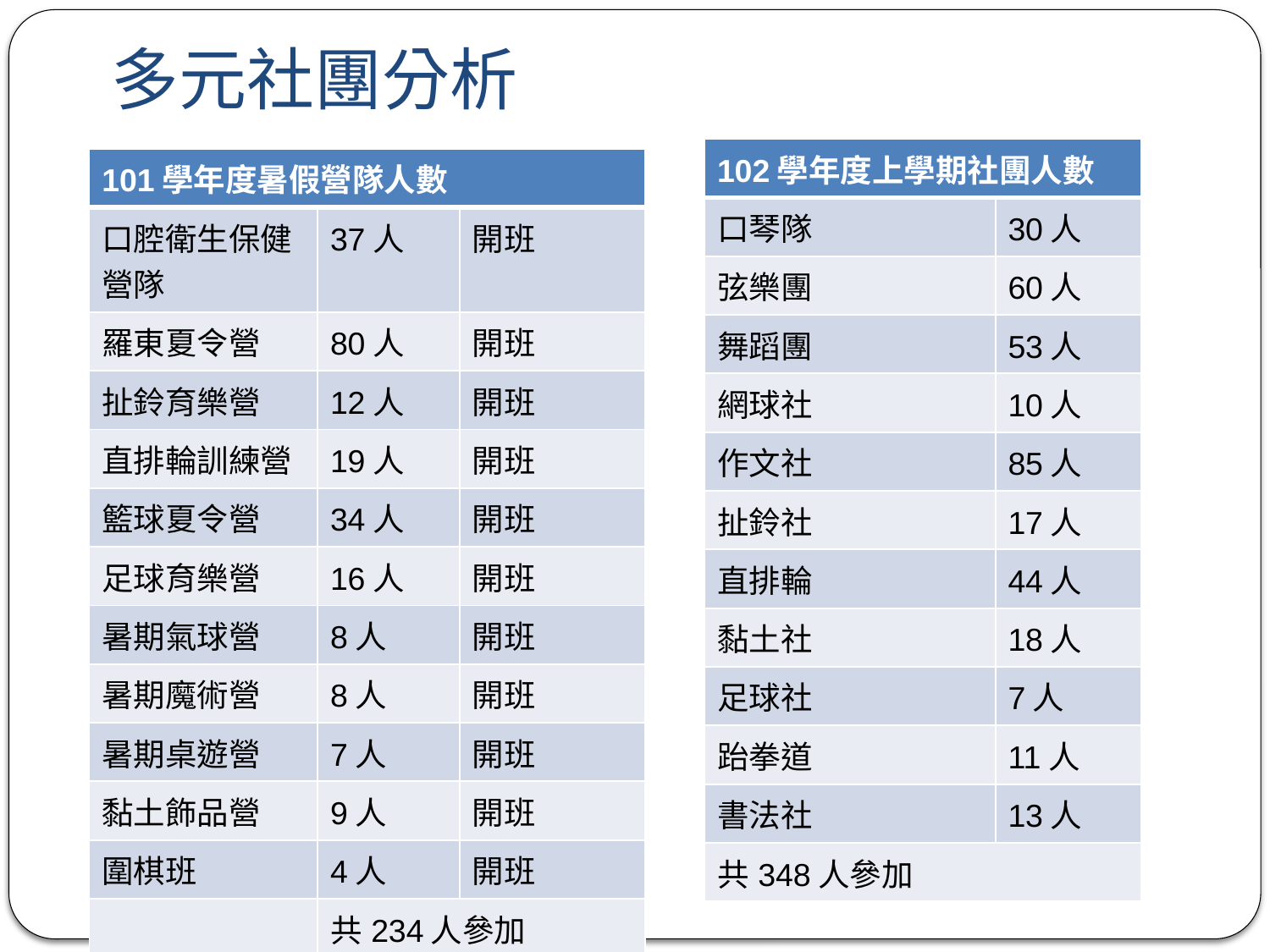

# 多元社團分析
| 102學年度上學期社團人數 |  |
| --- | --- |
| 口琴隊 | 30人 |
| 弦樂團 | 60人 |
| 舞蹈團 | 53人 |
| 網球社 | 10人 |
| 作文社 | 85人 |
| 扯鈴社 | 17人 |
| 直排輪 | 44人 |
| 黏土社 | 18人 |
| 足球社 | 7人 |
| 跆拳道 | 11人 |
| 書法社 | 13人 |
| 共348人參加 |  |
| 101學年度暑假營隊人數 |  |  |
| --- | --- | --- |
| 口腔衛生保健營隊 | 37人 | 開班 |
| 羅東夏令營 | 80人 | 開班 |
| 扯鈴育樂營 | 12人 | 開班 |
| 直排輪訓練營 | 19人 | 開班 |
| 籃球夏令營 | 34人 | 開班 |
| 足球育樂營 | 16人 | 開班 |
| 暑期氣球營 | 8人 | 開班 |
| 暑期魔術營 | 8人 | 開班 |
| 暑期桌遊營 | 7人 | 開班 |
| 黏土飾品營 | 9人 | 開班 |
| 圍棋班 | 4人 | 開班 |
|  | 共234人參加 |  |